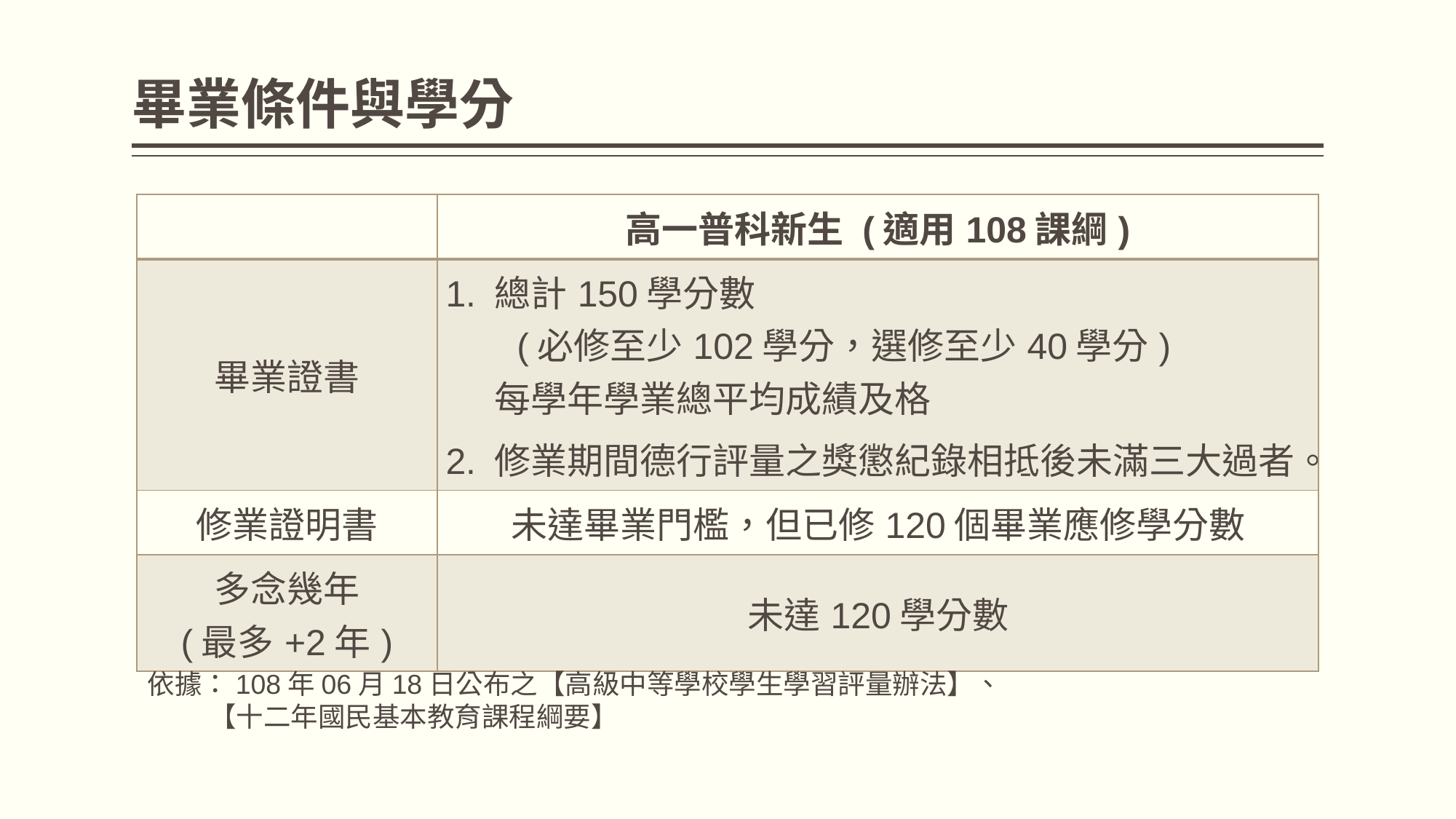

# 畢業條件與學分
|  | 高一普科新生 (適用108課綱) |
| --- | --- |
| 畢業證書 | 1. 總計150學分數 (必修至少102學分，選修至少40學分) 每學年學業總平均成績及格 2. 修業期間德行評量之獎懲紀錄相抵後未滿三大過者。 |
| 修業證明書 | 未達畢業門檻，但已修120個畢業應修學分數 |
| 多念幾年 (最多+2年) | 未達120學分數 |
依據：108年06月18日公布之【高級中等學校學生學習評量辦法】、
          【十二年國民基本教育課程綱要】